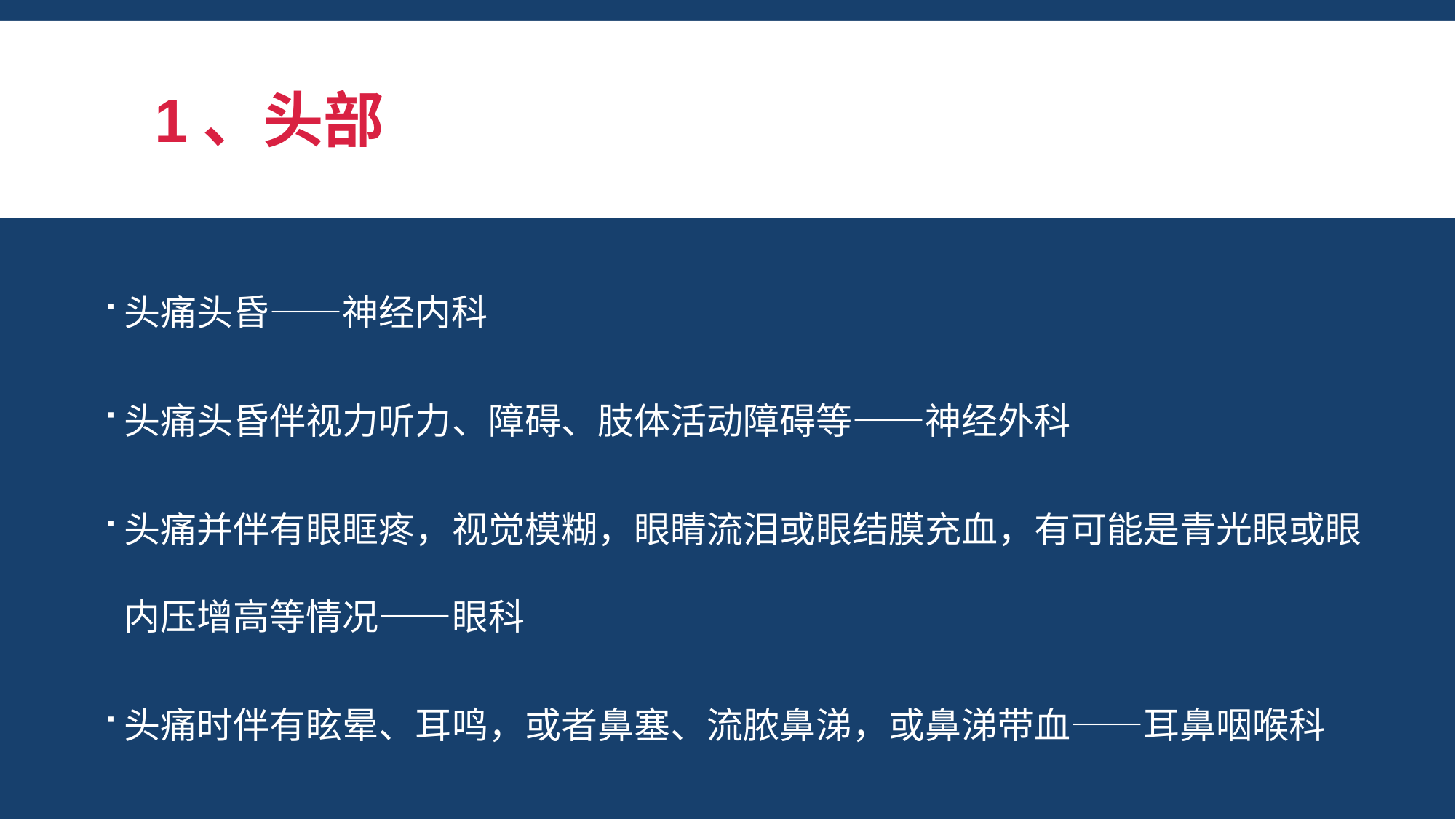

# 1、头部
头痛头昏——神经内科
头痛头昏伴视力听力、障碍、肢体活动障碍等——神经外科
头痛并伴有眼眶疼，视觉模糊，眼睛流泪或眼结膜充血，有可能是青光眼或眼内压增高等情况——眼科
头痛时伴有眩晕、耳鸣，或者鼻塞、流脓鼻涕，或鼻涕带血——耳鼻咽喉科